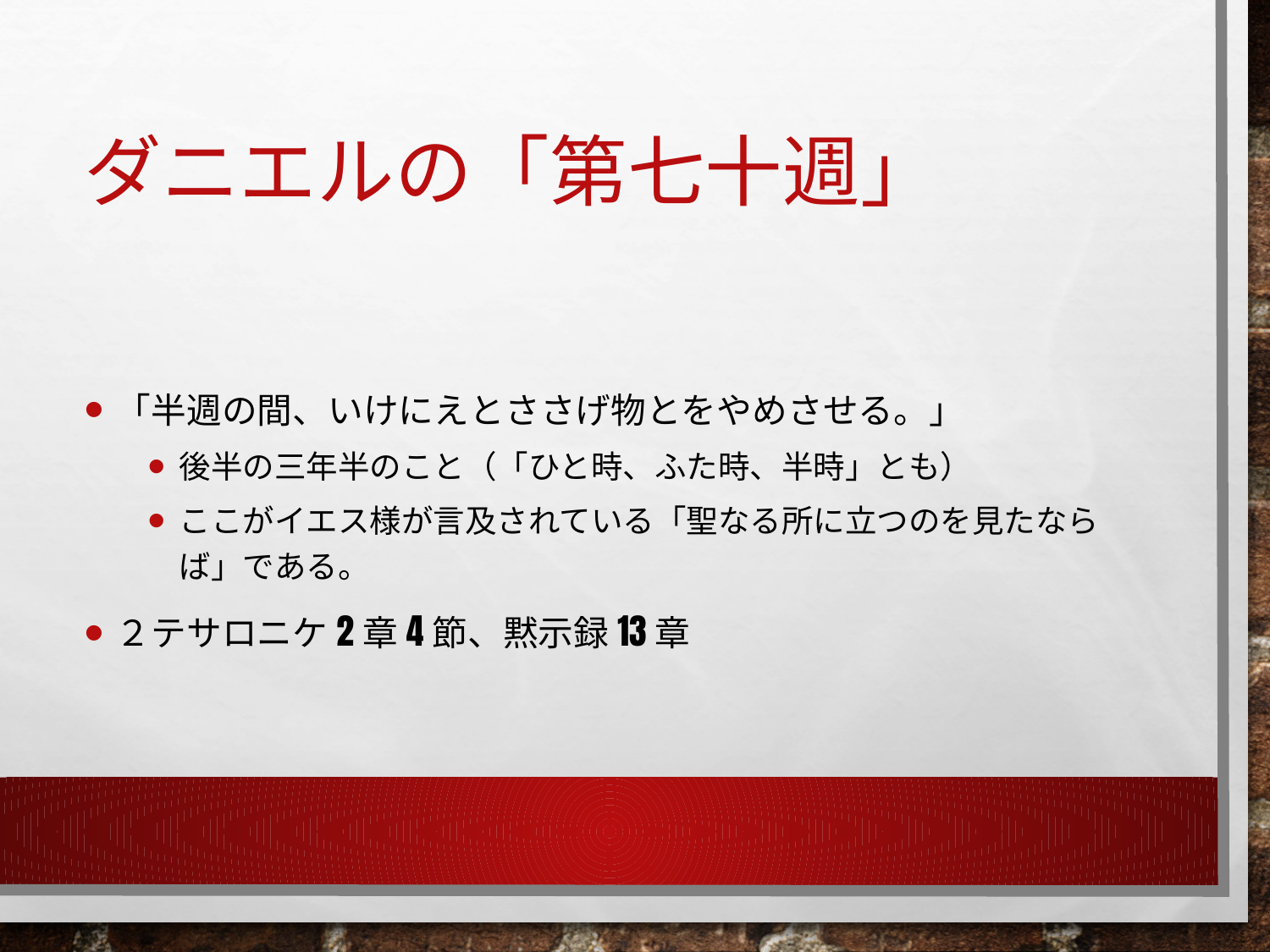

# ダニエルの「第七十週」
「半週の間、いけにえとささげ物とをやめさせる。」
後半の三年半のこと（「ひと時、ふた時、半時」とも）
ここがイエス様が言及されている「聖なる所に立つのを見たならば」である。
２テサロニケ2章4節、黙示録13章